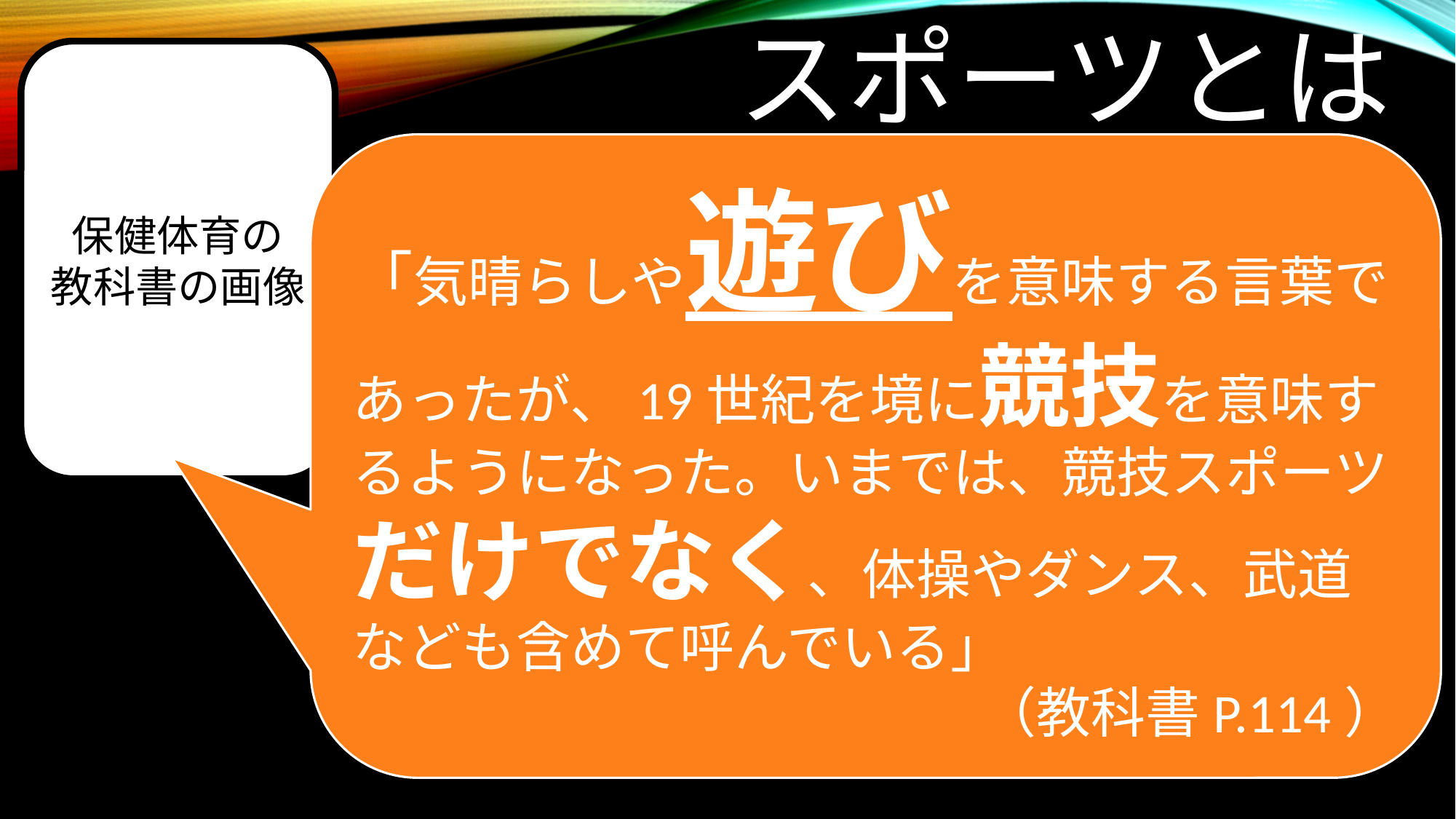

# スポーツとは
保健体育の
教科書の画像
「気晴らしや遊びを意味する言葉であったが、19世紀を境に競技を意味するようになった。いまでは、競技スポーツだけでなく、体操やダンス、武道なども含めて呼んでいる」
（教科書P.114）